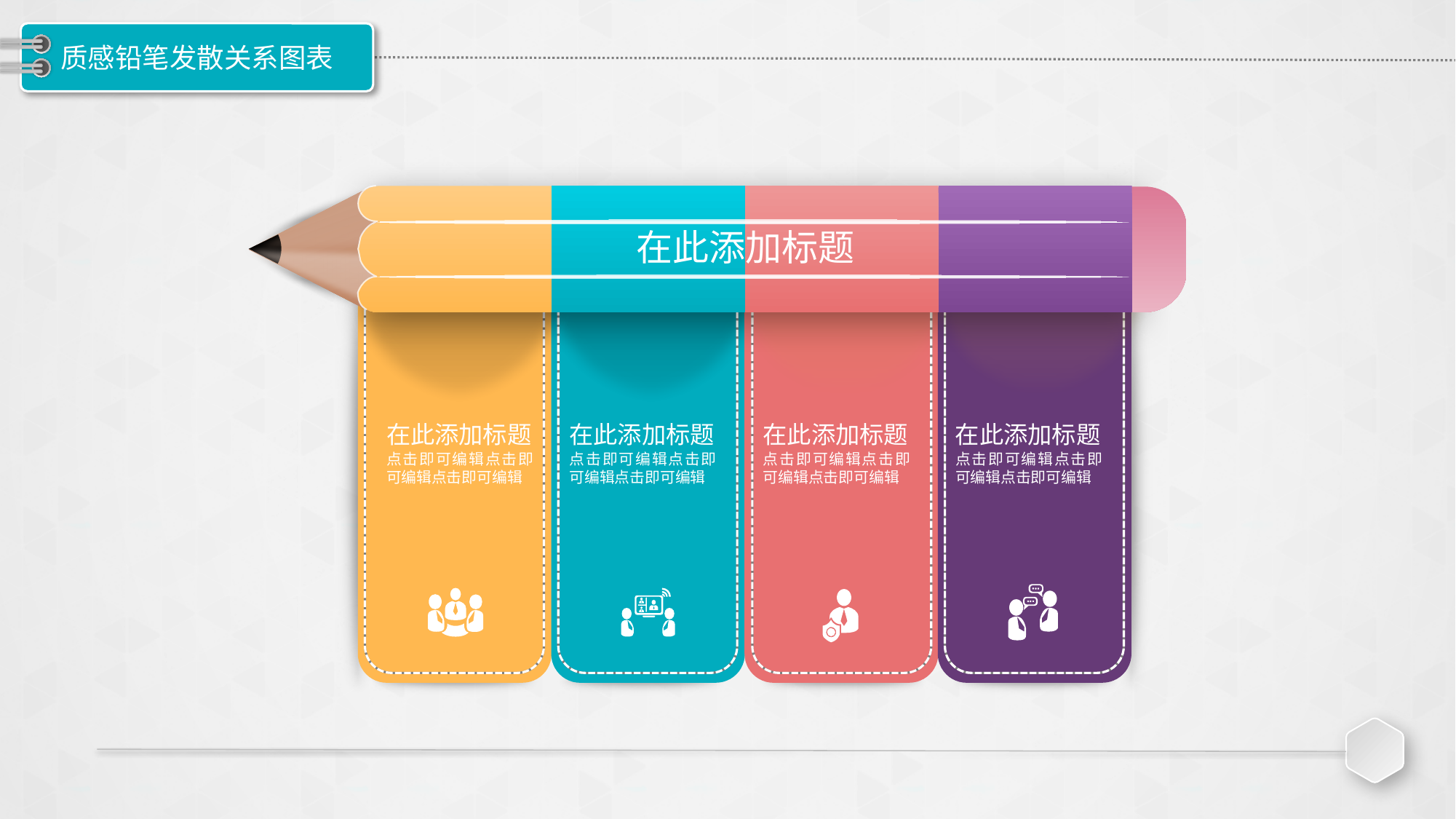

# 质感铅笔发散关系图表

在此添加标题

在此添加标题
点击即可编辑点击即可编辑点击即可编辑
在此添加标题
点击即可编辑点击即可编辑点击即可编辑
在此添加标题
点击即可编辑点击即可编辑点击即可编辑
在此添加标题
点击即可编辑点击即可编辑点击即可编辑

65